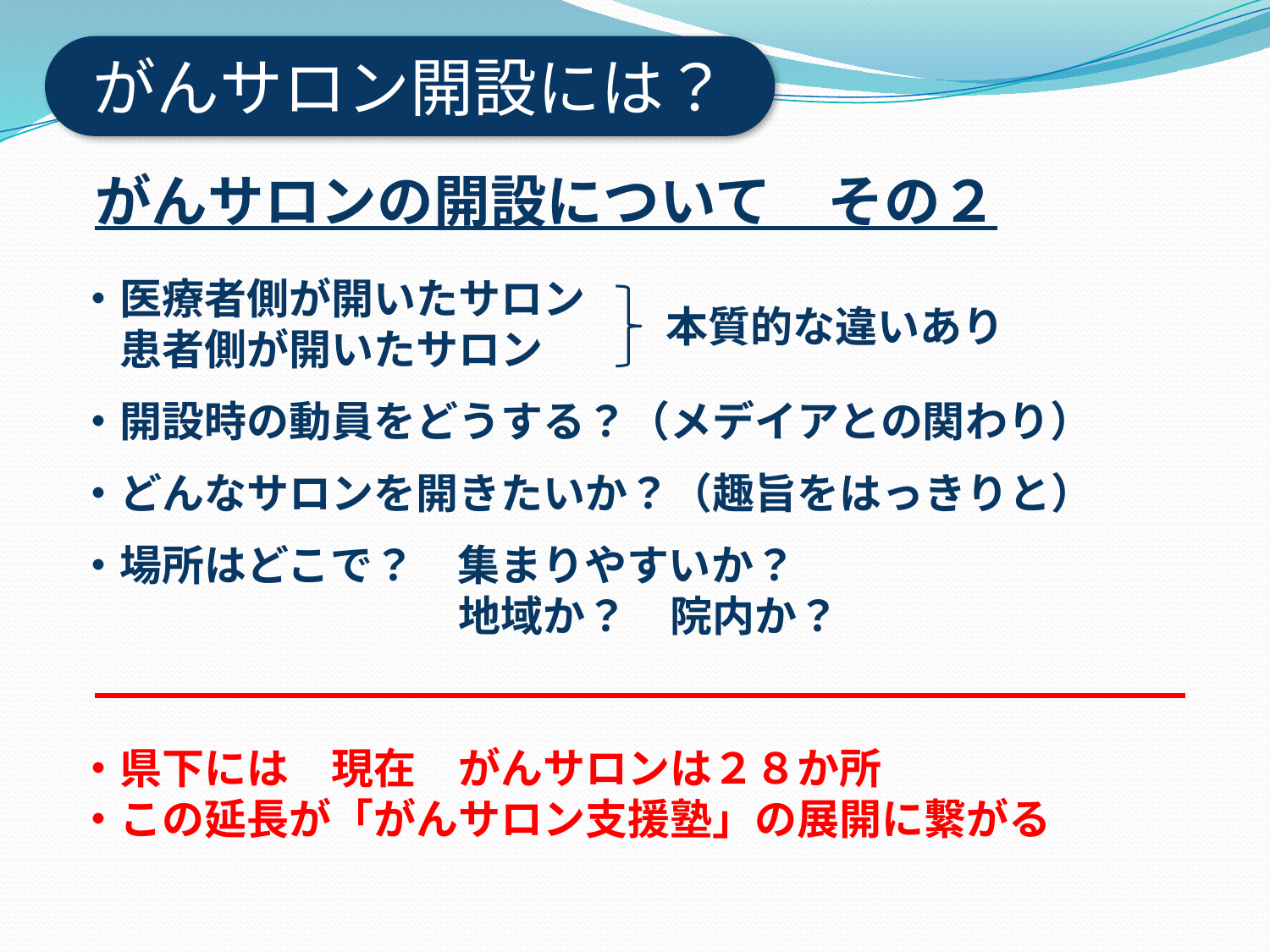

がんサロン開設には？
# がんサロンの開設について　その２
・医療者側が開いたサロン
　患者側が開いたサロン
・開設時の動員をどうする？（メデイアとの関わり）
・どんなサロンを開きたいか？（趣旨をはっきりと）
・場所はどこで？　集まりやすいか？
　　　　　　　　　地域か？　院内か？

・県下には　現在　がんサロンは２８か所
・この延長が「がんサロン支援塾」の展開に繋がる

本質的な違いあり